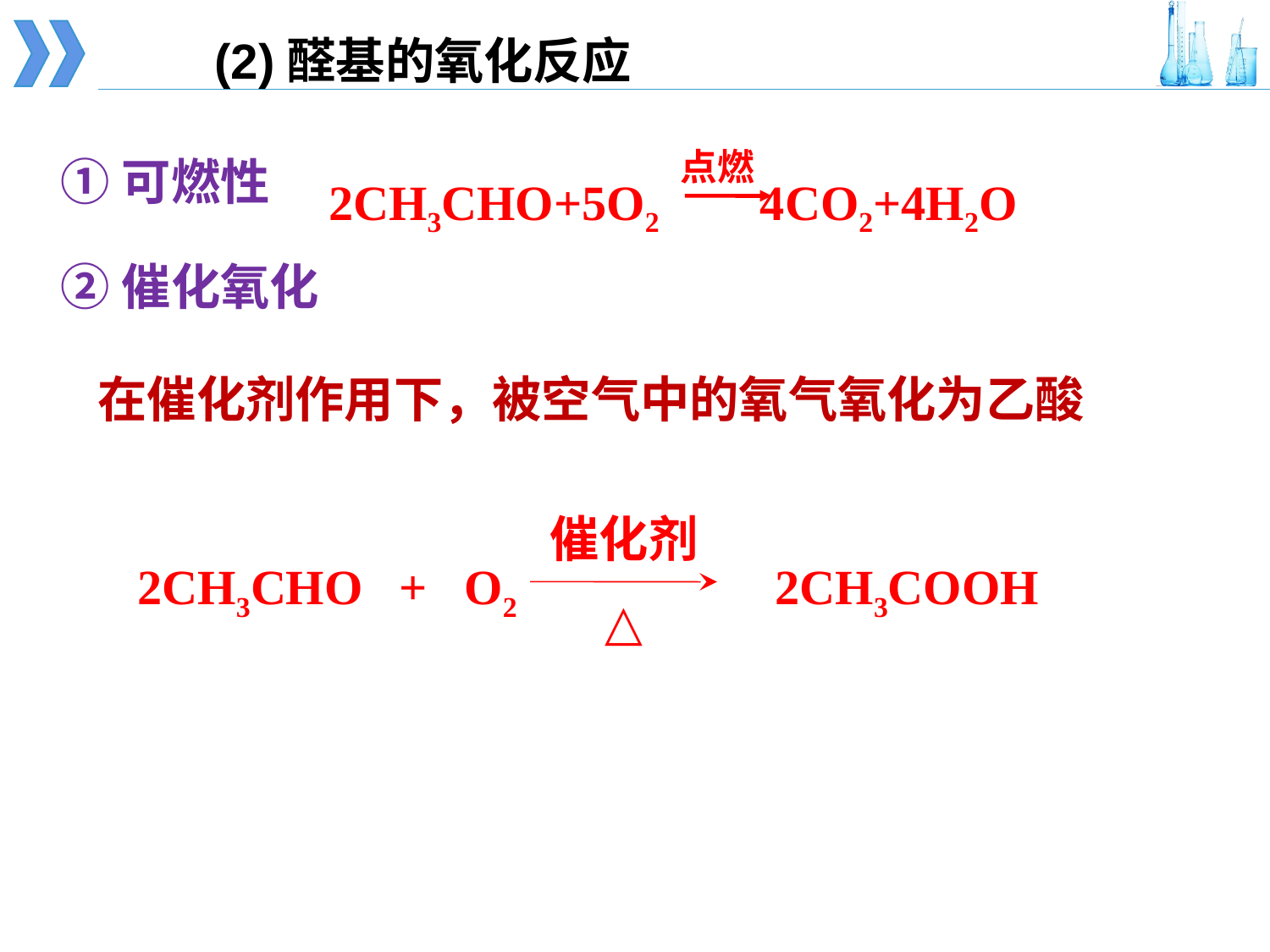

(2)醛基的氧化反应
点燃
2CH3CHO+5O2              4CO2+4H2O

①可燃性
②催化氧化
在催化剂作用下，被空气中的氧气氧化为乙酸
催化剂
2CH3CHO   +   O2                     2CH3COOH

△